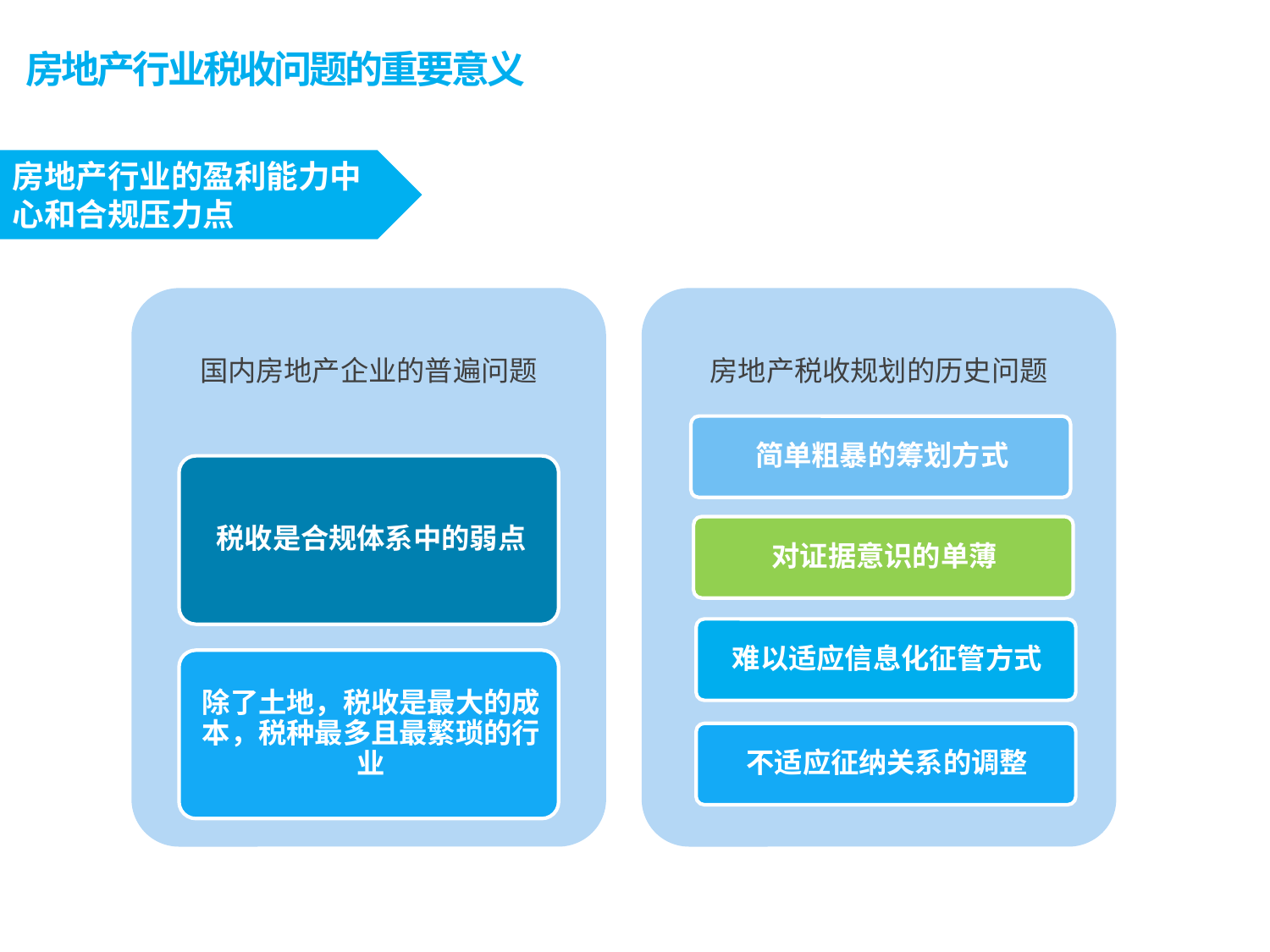

# 房地产行业税收问题的重要意义
房地产行业的盈利能力中心和合规压力点
国内房地产企业的普遍问题
税收是合规体系中的弱点
除了土地，税收是最大的成本，税种最多且最繁琐的行业
房地产税收规划的历史问题
简单粗暴的筹划方式
对证据意识的单薄
难以适应信息化征管方式
不适应征纳关系的调整